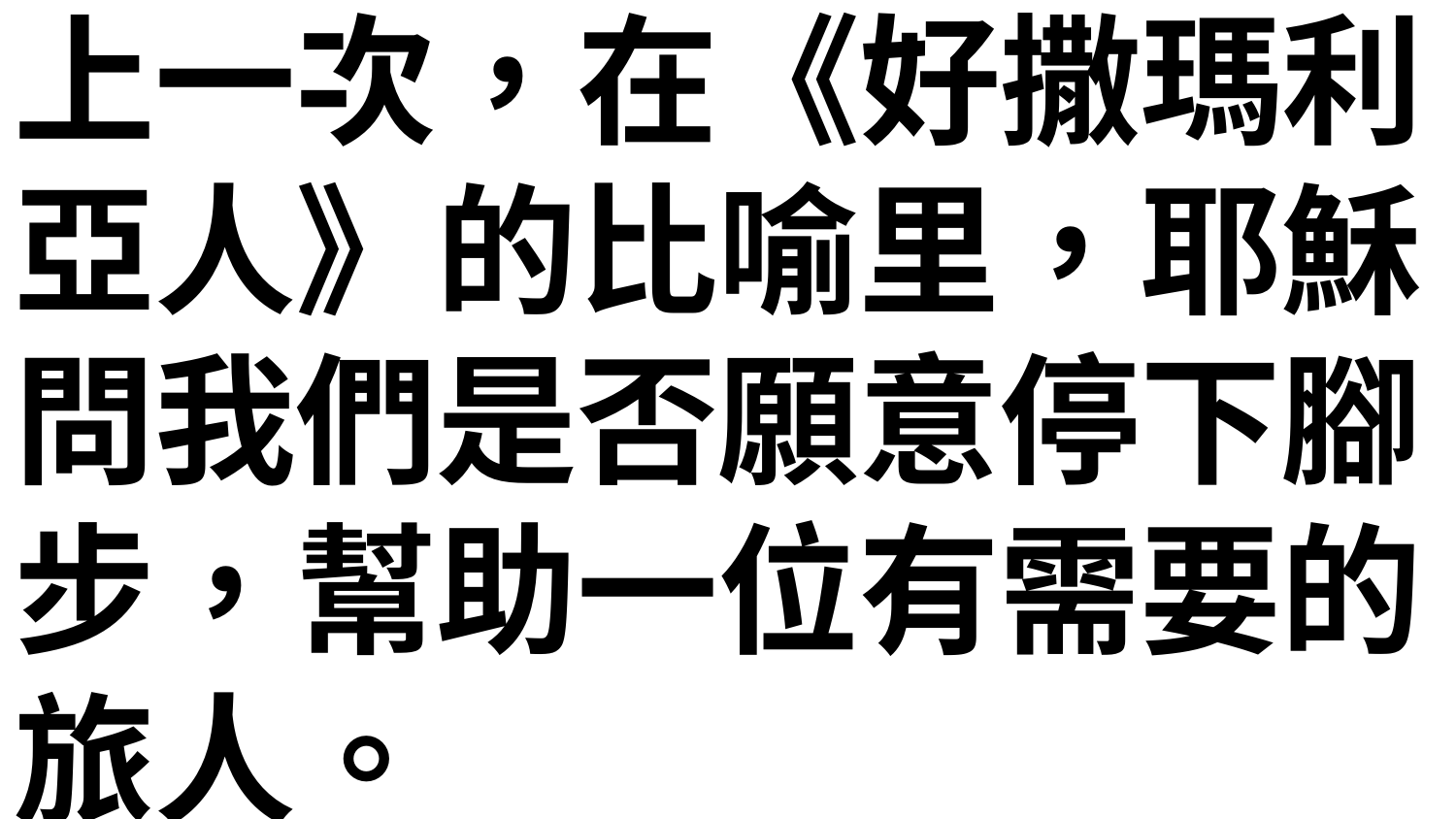

上一次，在《好撒瑪利亞人》的比喻里，耶穌問我們是否願意停下腳步，幫助一位有需要的旅人。